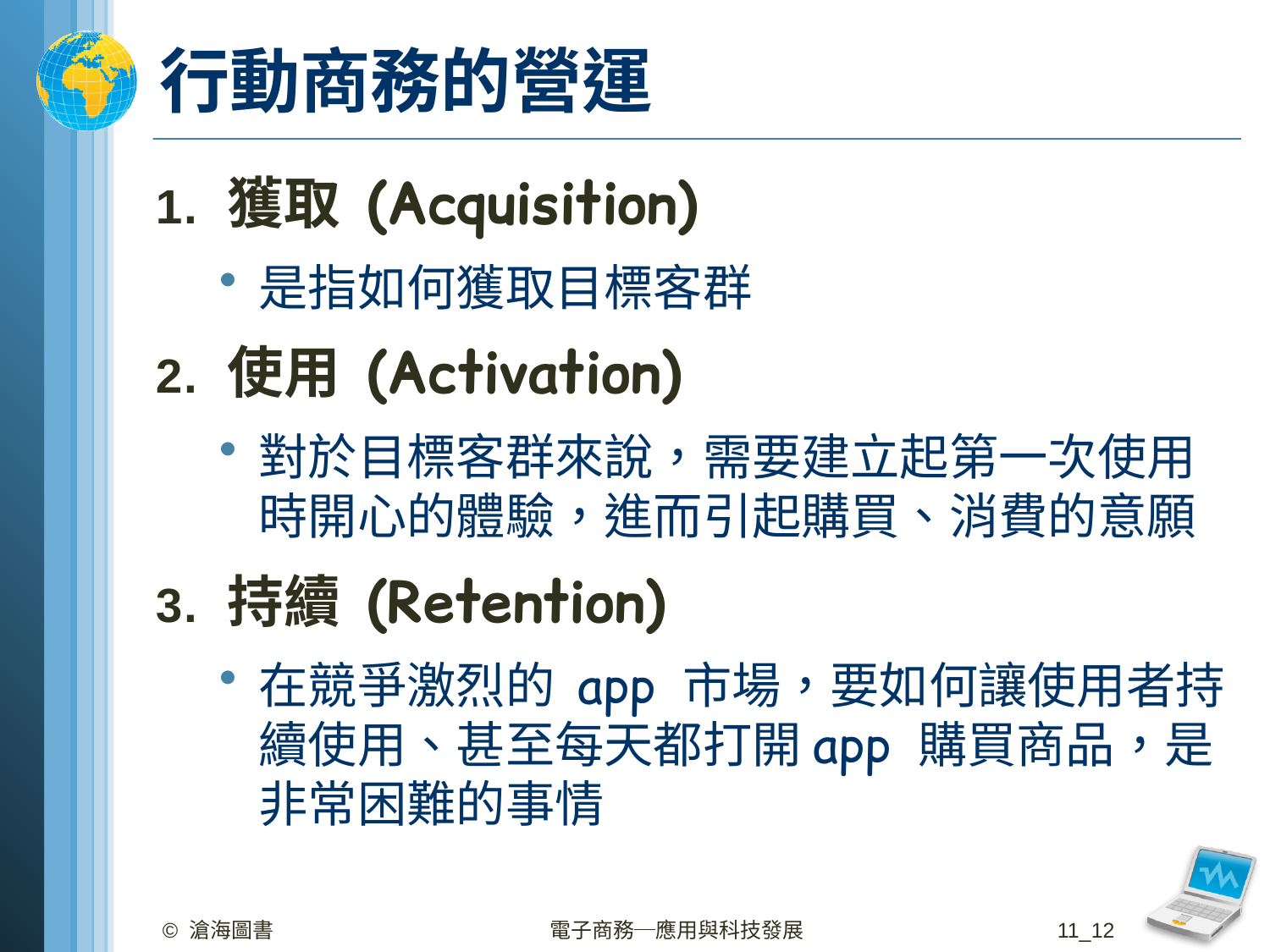

# 行動商務的營運
獲取 (Acquisition)
是指如何獲取目標客群
使用 (Activation)
對於目標客群來說，需要建立起第一次使用時開心的體驗，進而引起購買、消費的意願
持續 (Retention)
在競爭激烈的 app 市場，要如何讓使用者持續使用、甚至每天都打開app 購買商品，是非常困難的事情
© 滄海圖書
電子商務─應用與科技發展
11_12